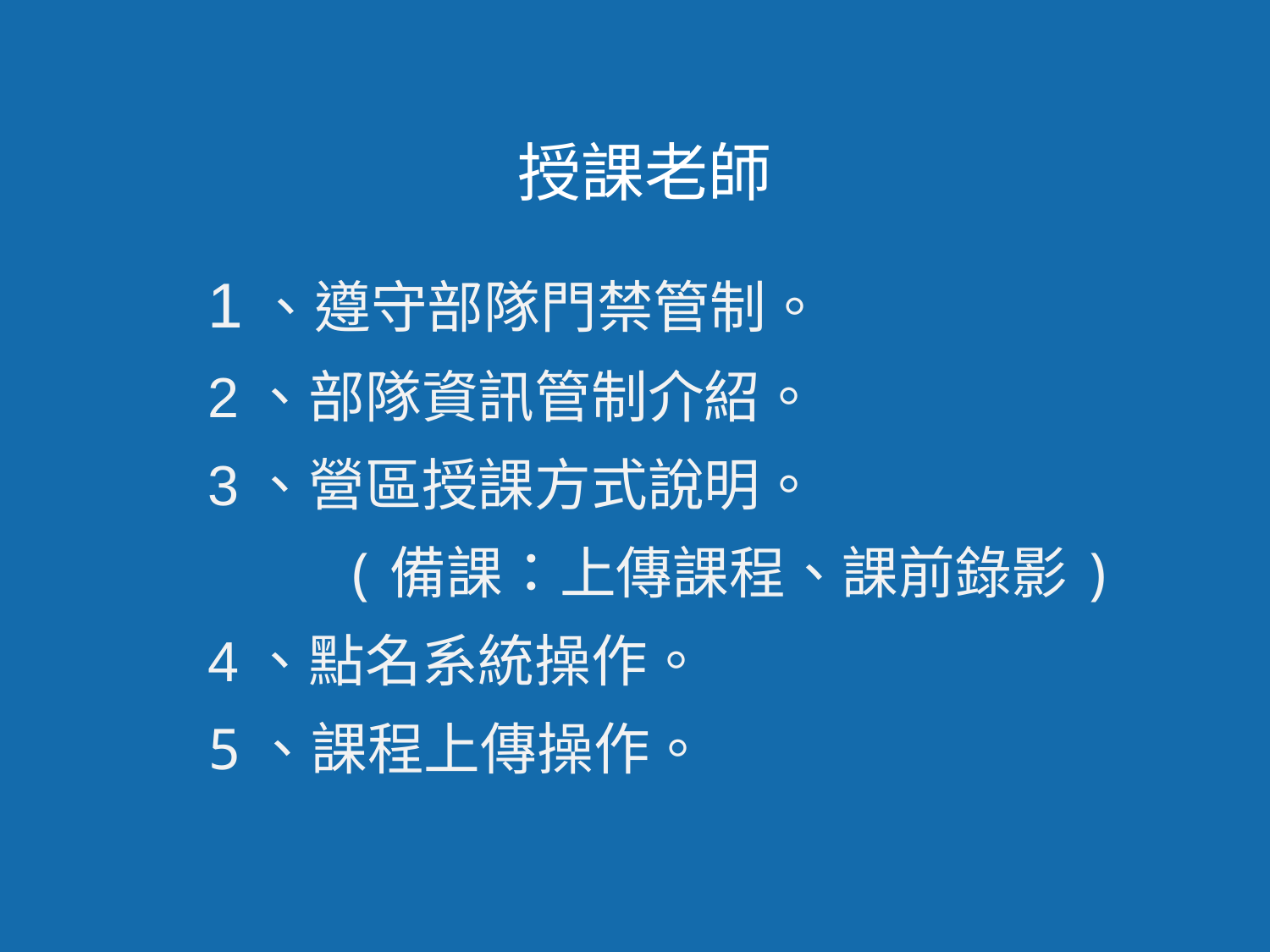

授課老師
1、遵守部隊門禁管制。
2、部隊資訊管制介紹。
3、營區授課方式說明。
    (備課：上傳課程、課前錄影)
4、點名系統操作。
5、課程上傳操作。